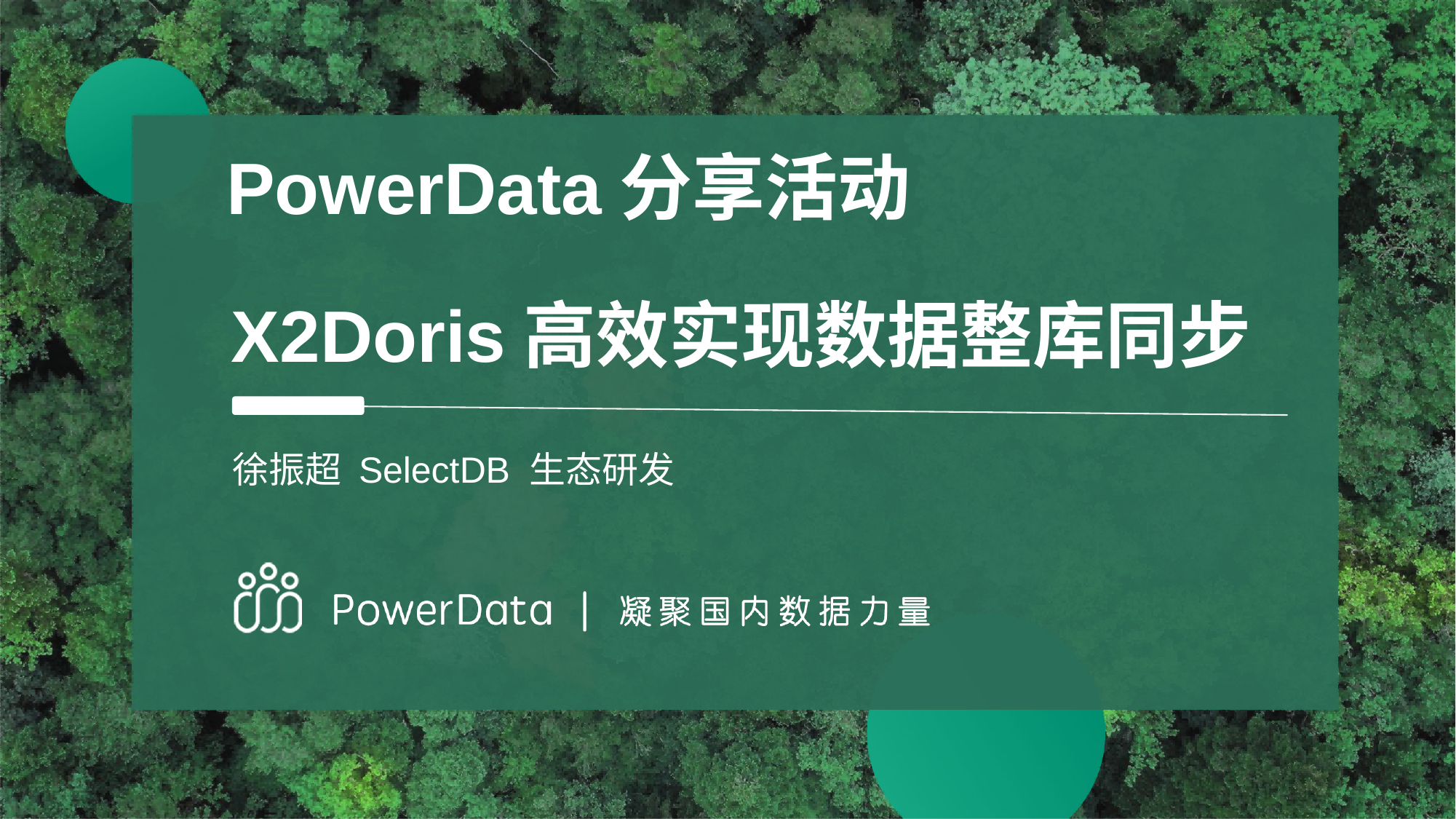

PowerData分享活动
分享标题
X2Doris高效实现数据整库同步
分享人姓名+title

徐振超 SelectDB 生态研发